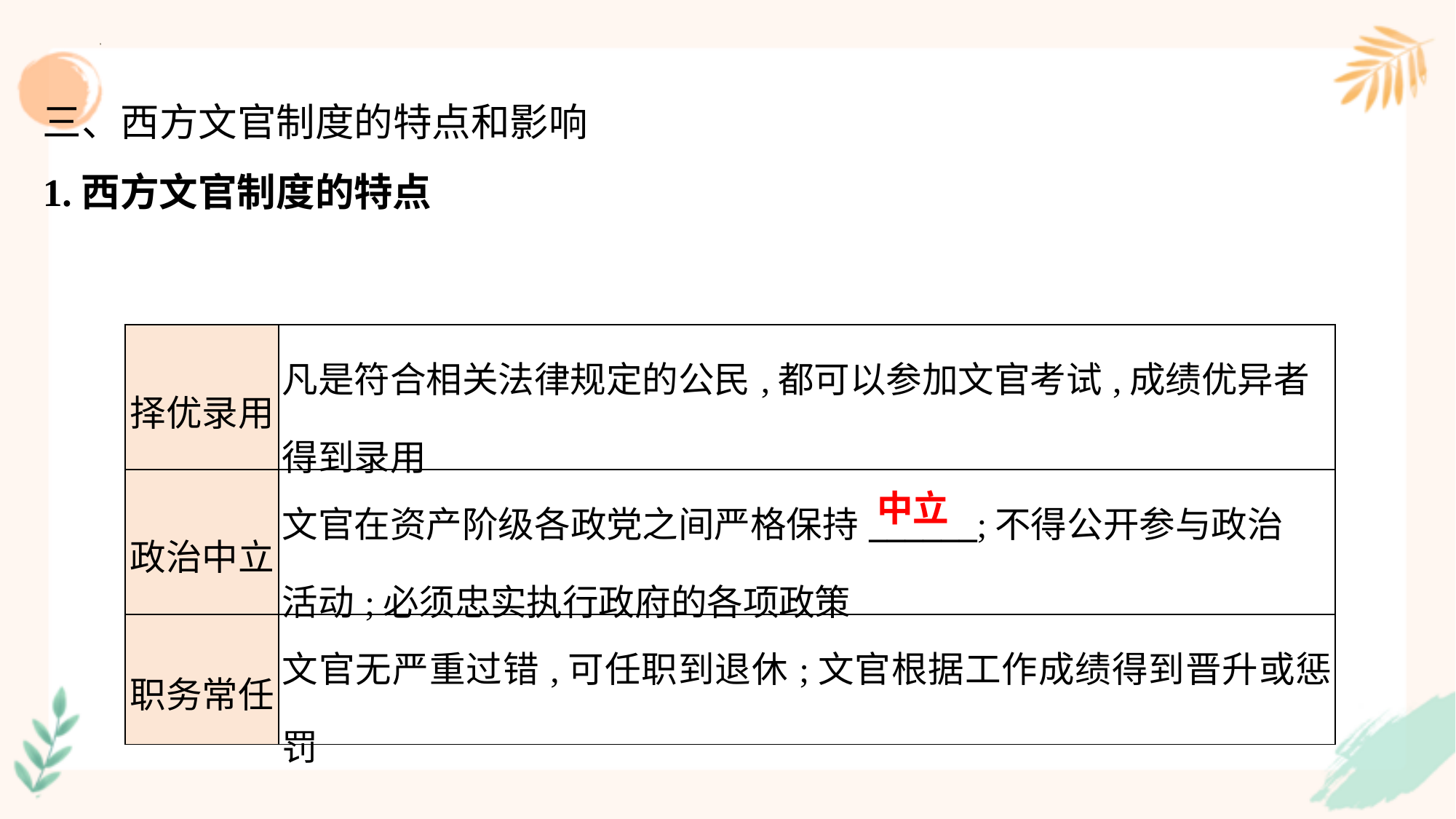

三、西方文官制度的特点和影响
1.西方文官制度的特点
| 择优录用 | 凡是符合相关法律规定的公民,都可以参加文官考试,成绩优异者 得到录用 |
| --- | --- |
| 政治中立 | 文官在资产阶级各政党之间严格保持\_\_\_\_\_\_;不得公开参与政治 活动;必须忠实执行政府的各项政策 |
| 职务常任 | 文官无严重过错,可任职到退休;文官根据工作成绩得到晋升或惩罚 |
中立